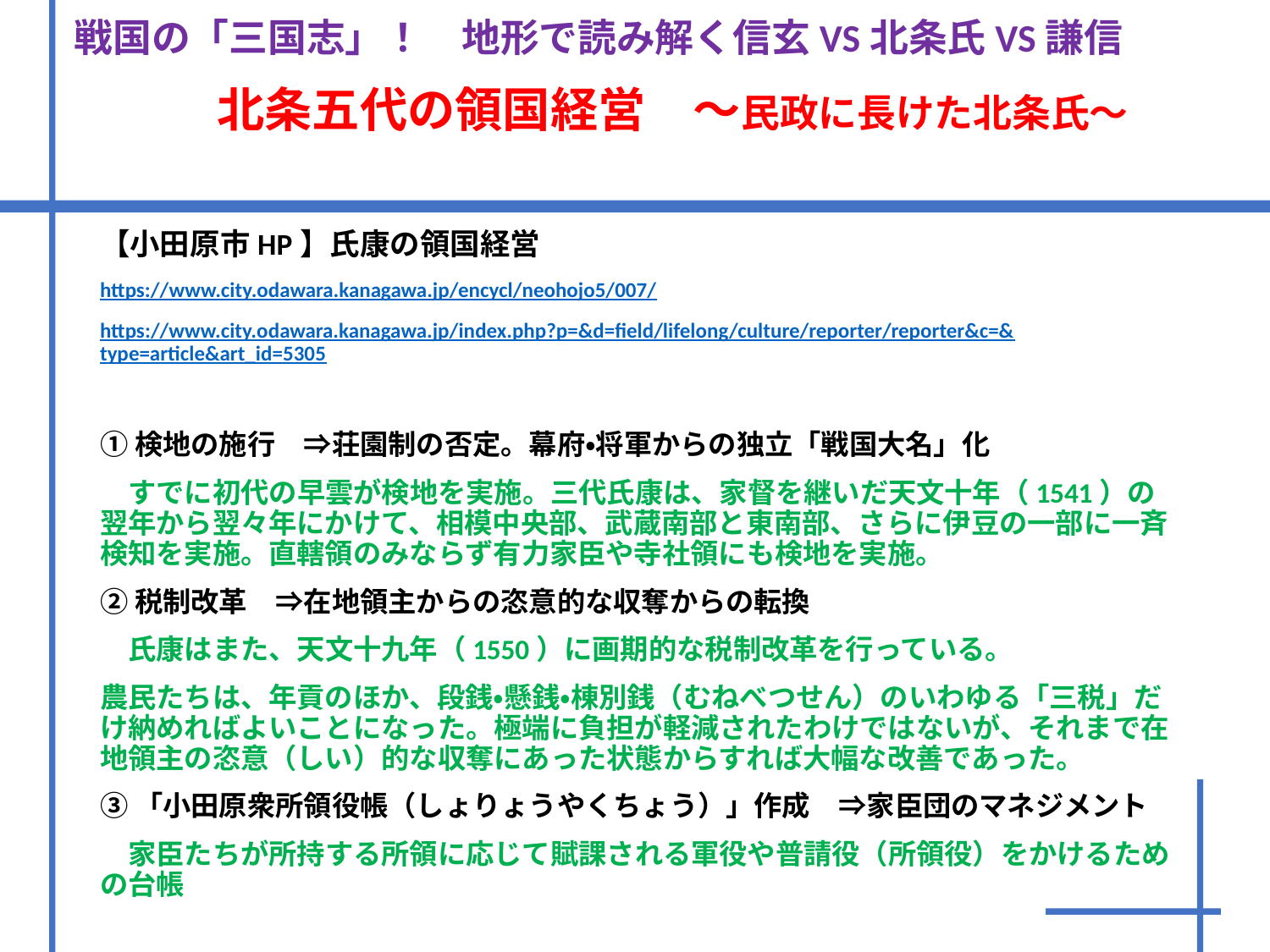

# 戦国の「三国志」！　地形で読み解く信玄VS北条氏VS謙信 　　　北条五代の領国経営　～民政に長けた北条氏～
【小田原市HP】氏康の領国経営
https://www.city.odawara.kanagawa.jp/encycl/neohojo5/007/
https://www.city.odawara.kanagawa.jp/index.php?p=&d=field/lifelong/culture/reporter/reporter&c=&type=article&art_id=5305

①検地の施行　⇒荘園制の否定。幕府・将軍からの独立「戦国大名」化
　すでに初代の早雲が検地を実施。三代氏康は、家督を継いだ天文十年（1541）の翌年から翌々年にかけて、相模中央部、武蔵南部と東南部、さらに伊豆の一部に一斉検知を実施。直轄領のみならず有力家臣や寺社領にも検地を実施。
②税制改革　⇒在地領主からの恣意的な収奪からの転換
　氏康はまた、天文十九年（1550）に画期的な税制改革を行っている。
農民たちは、年貢のほか、段銭・懸銭・棟別銭（むねべつせん）のいわゆる「三税」だけ納めればよいことになった。極端に負担が軽減されたわけではないが、それまで在地領主の恣意（しい）的な収奪にあった状態からすれば大幅な改善であった。
③「小田原衆所領役帳（しょりょうやくちょう）」作成　⇒家臣団のマネジメント
　家臣たちが所持する所領に応じて賦課される軍役や普請役（所領役）をかけるための台帳